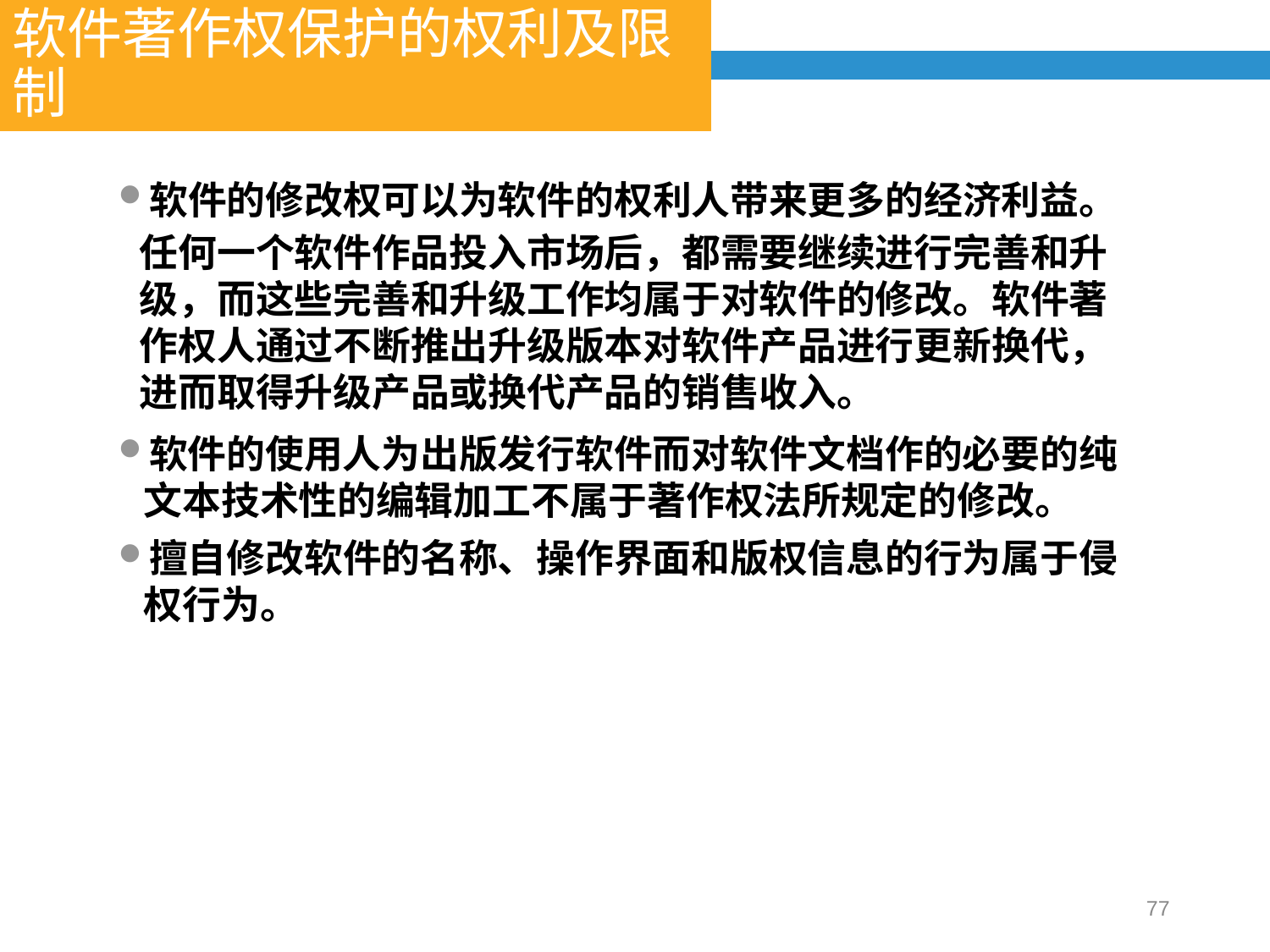

软件著作权保护的权利及限制
软件的修改权可以为软件的权利人带来更多的经济利益。
任何一个软件作品投入市场后，都需要继续进行完善和升级，而这些完善和升级工作均属于对软件的修改。软件著作权人通过不断推出升级版本对软件产品进行更新换代，进而取得升级产品或换代产品的销售收入。
软件的使用人为出版发行软件而对软件文档作的必要的纯文本技术性的编辑加工不属于著作权法所规定的修改。
擅自修改软件的名称、操作界面和版权信息的行为属于侵权行为。
77